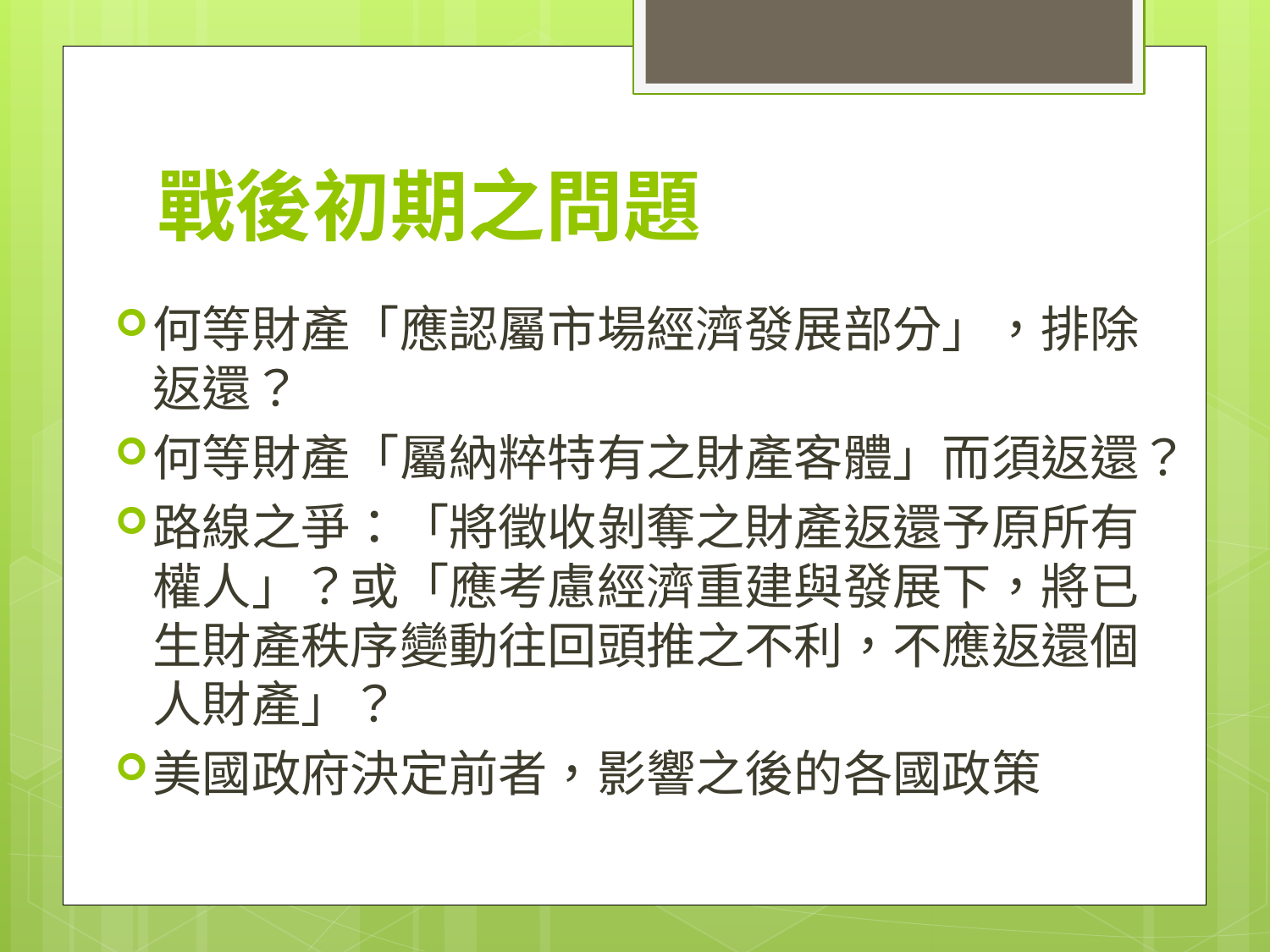

# 戰後初期之問題
何等財產「應認屬市場經濟發展部分」，排除返還？
何等財產「屬納粹特有之財產客體」而須返還？
路線之爭：「將徵收剝奪之財產返還予原所有權人」？或「應考慮經濟重建與發展下，將已生財產秩序變動往回頭推之不利，不應返還個人財產」？
美國政府決定前者，影響之後的各國政策